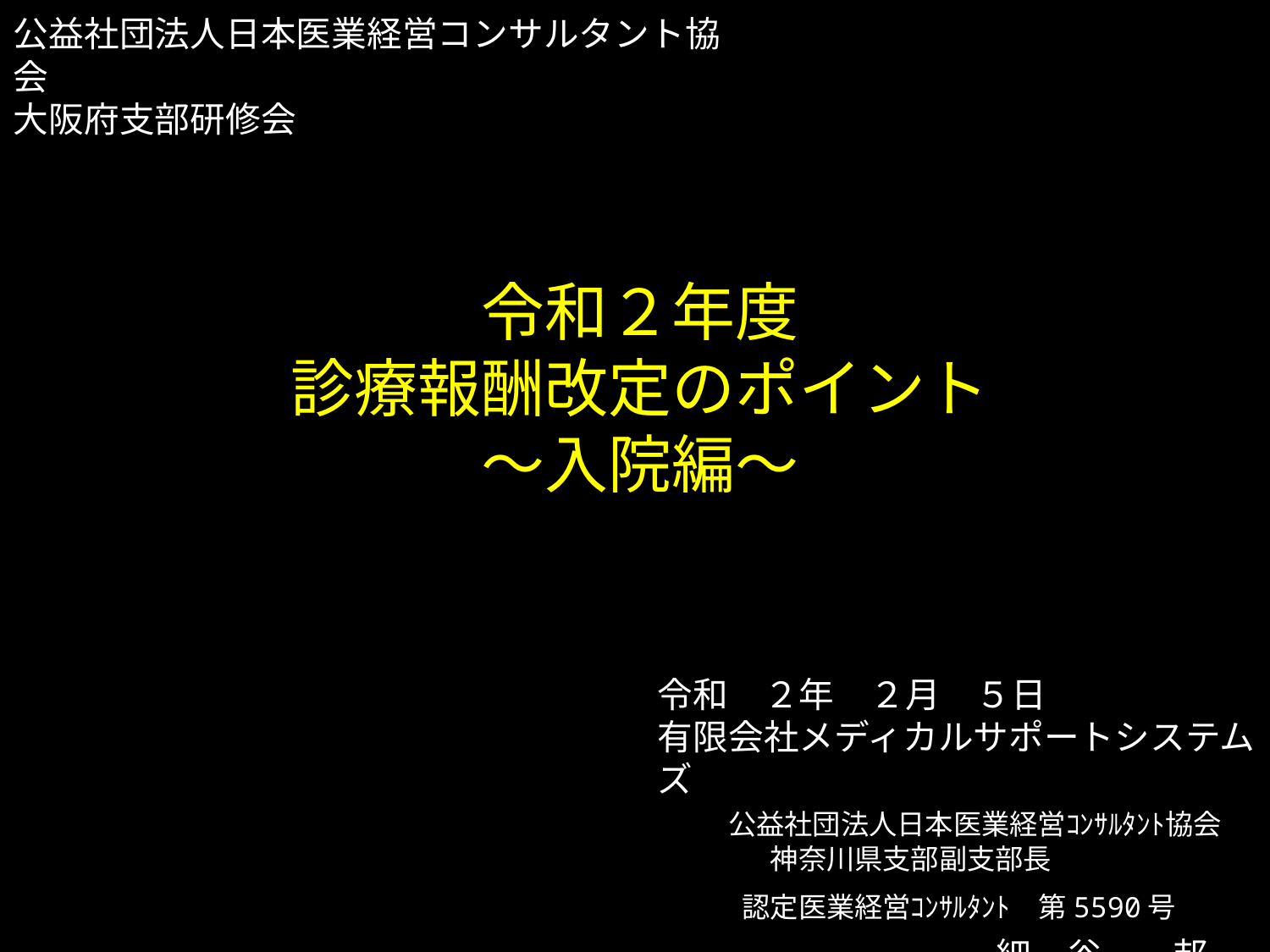

公益社団法人日本医業経営コンサルタント協会
大阪府支部研修会
# 令和２年度 診療報酬改定のポイント 〜入院編〜
令和　２年　２月　５日
有限会社メディカルサポートシステムズ
　　公益社団法人日本医業経営ｺﾝｻﾙﾀﾝﾄ協会
　　　　神奈川県支部副支部長
　　　認定医業経営ｺﾝｻﾙﾀﾝﾄ　第5590号
　　　　　　　　細　谷　　邦　夫